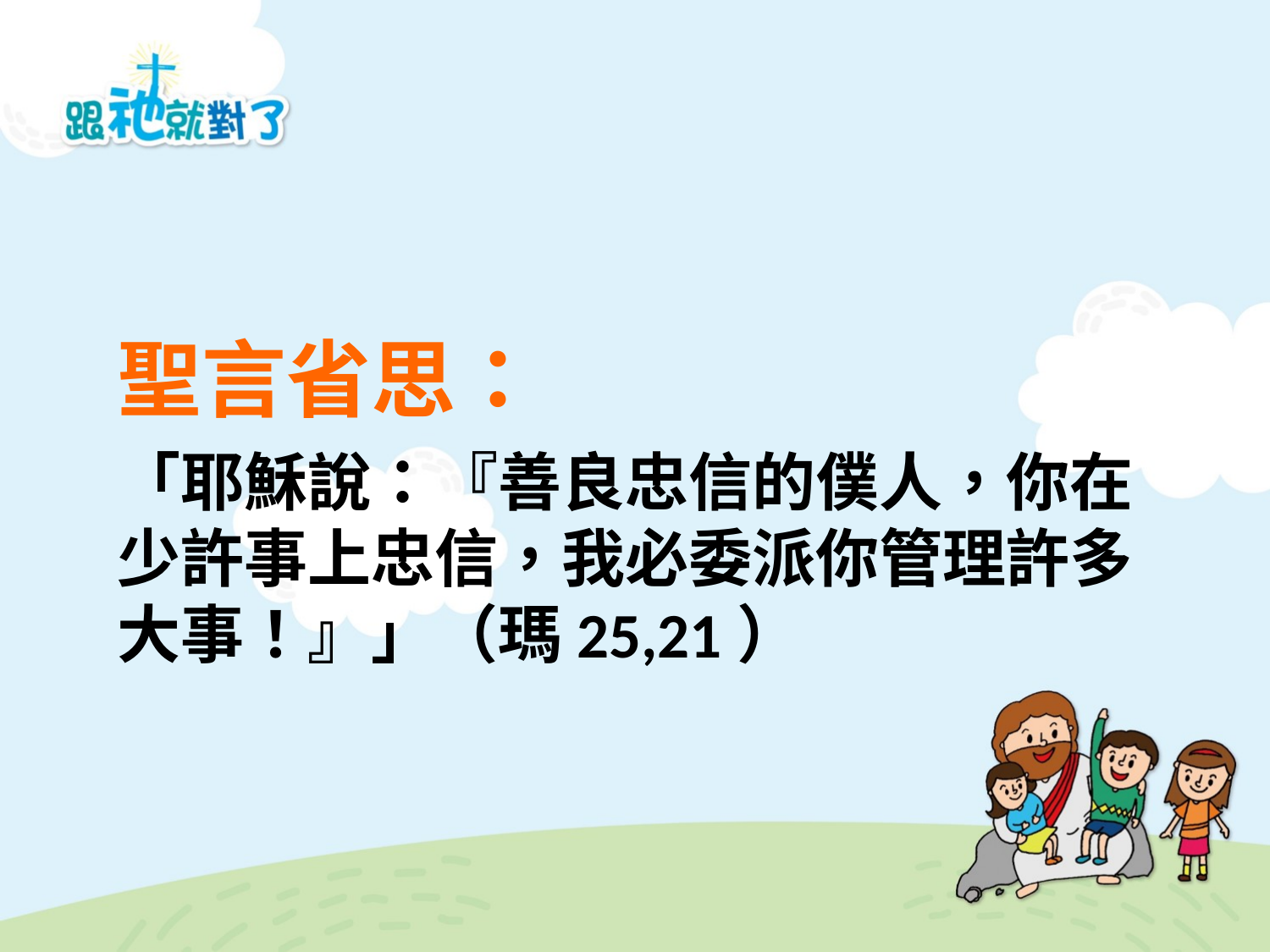

聖言省思：
「耶穌說：『善良忠信的僕人，你在少許事上忠信，我必委派你管理許多大事！』」（瑪25,21）